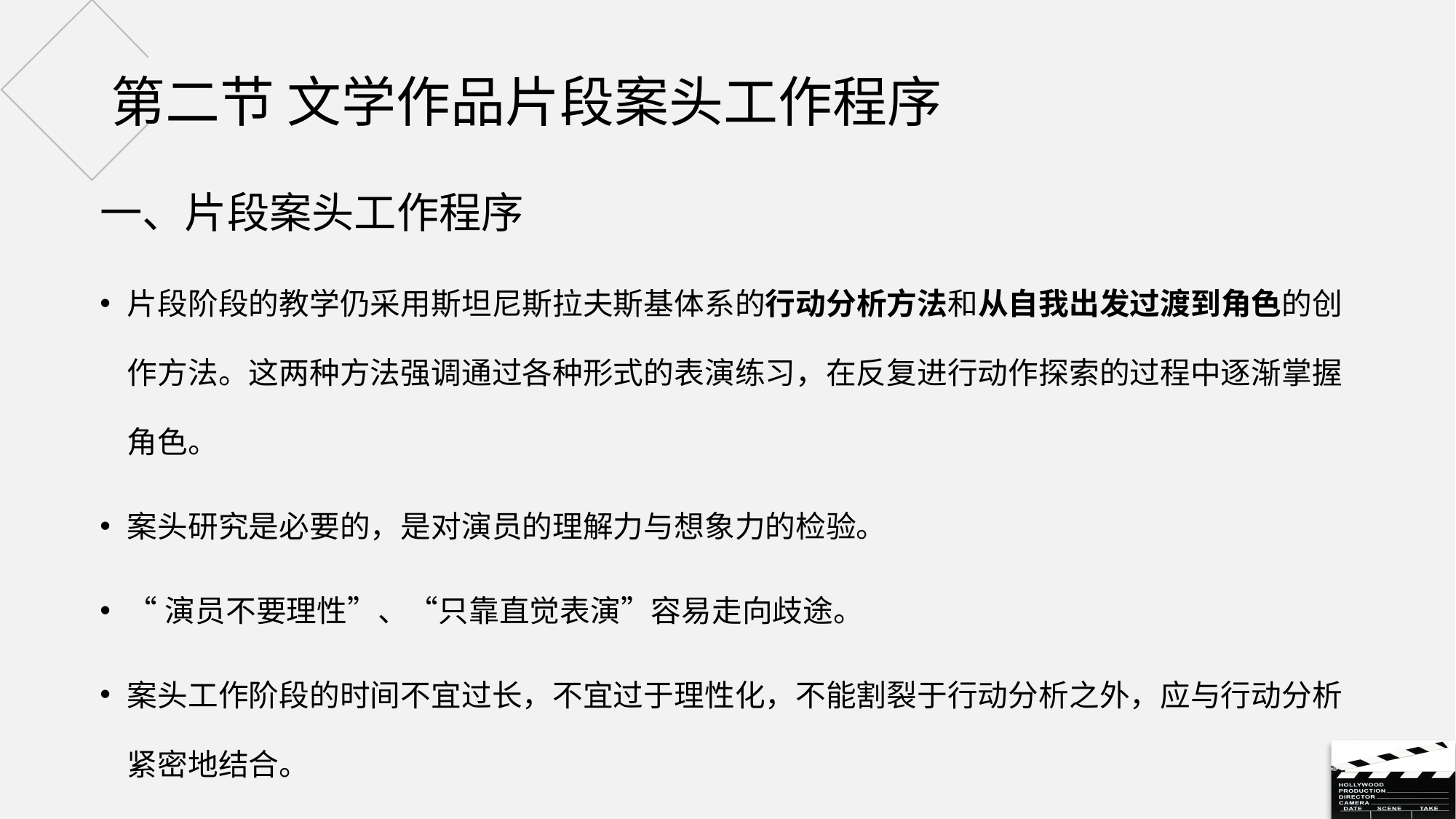

# 第二节 文学作品片段案头工作程序
一、片段案头工作程序
片段阶段的教学仍采用斯坦尼斯拉夫斯基体系的行动分析方法和从自我出发过渡到角色的创作方法。这两种方法强调通过各种形式的表演练习，在反复进行动作探索的过程中逐渐掌握角色。
案头研究是必要的，是对演员的理解力与想象力的检验。
“演员不要理性”、“只靠直觉表演”容易走向歧途。
案头工作阶段的时间不宜过长，不宜过于理性化，不能割裂于行动分析之外，应与行动分析紧密地结合。